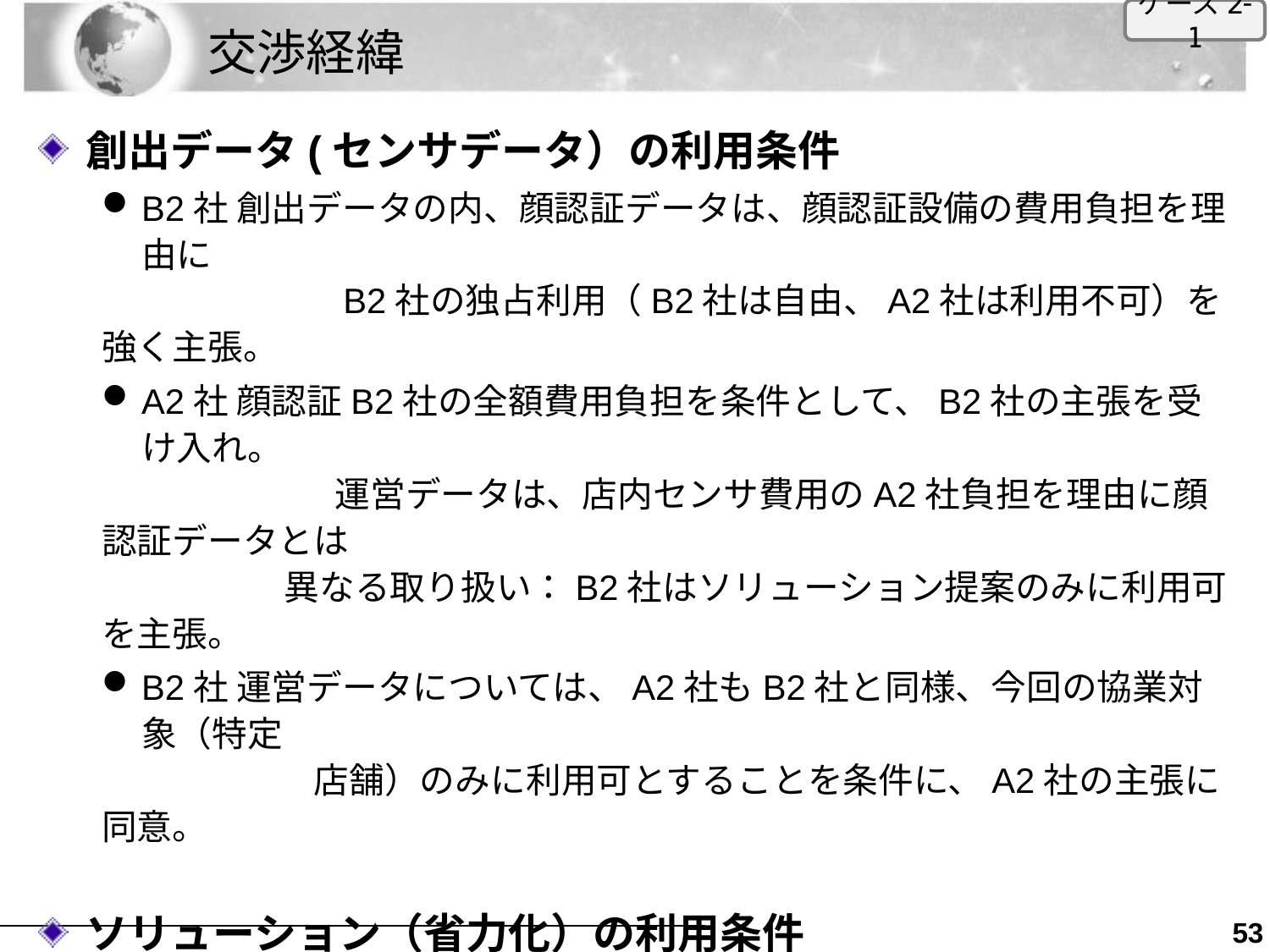

ケース2-1
# 交渉経緯
創出データ(センサデータ）の利用条件
B2社 創出データの内、顔認証データは、顔認証設備の費用負担を理由に
	　　　B2社の独占利用（B2社は自由、A2社は利用不可）を強く主張。
A2社 顔認証B2社の全額費用負担を条件として、B2社の主張を受け入れ。
　　	　　　運営データは、店内センサ費用のA2社負担を理由に顔認証データとは
    	      異なる取り扱い：B2社はソリューション提案のみに利用可を主張。
B2社 運営データについては、A2社もB2社と同様、今回の協業対象（特定
　　　　　　店舗）のみに利用可とすることを条件に、A2社の主張に同意。

ソリューション（省力化）の利用条件
両社  条件協議の前に、両社の協業に係るスタンスを話し合い。
　　　　　  両社ともに協業を続け、永続的な協力関係を築きたい旨を確認。
両社  上記スタンスを前提として、お互いの利用条件を縛り合わず、
　　　　　  互いの競合向けの開示以外は自由とすることで合意
53